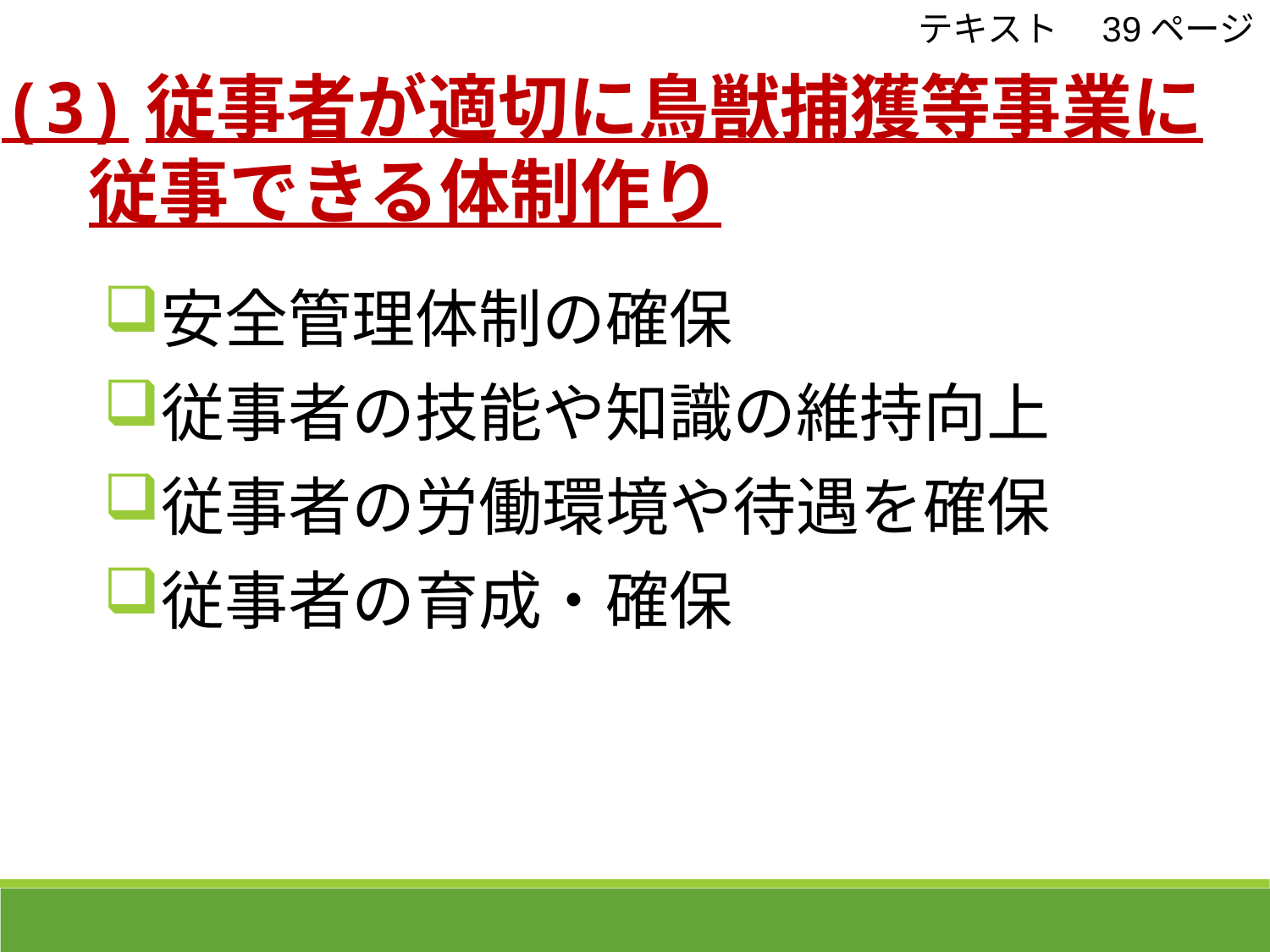

テキスト　39ページ
(3)従事者が適切に鳥獣捕獲等事業に
　 従事できる体制作り
安全管理体制の確保

従事者の技能や知識の維持向上

従事者の労働環境や待遇を確保

従事者の育成・確保